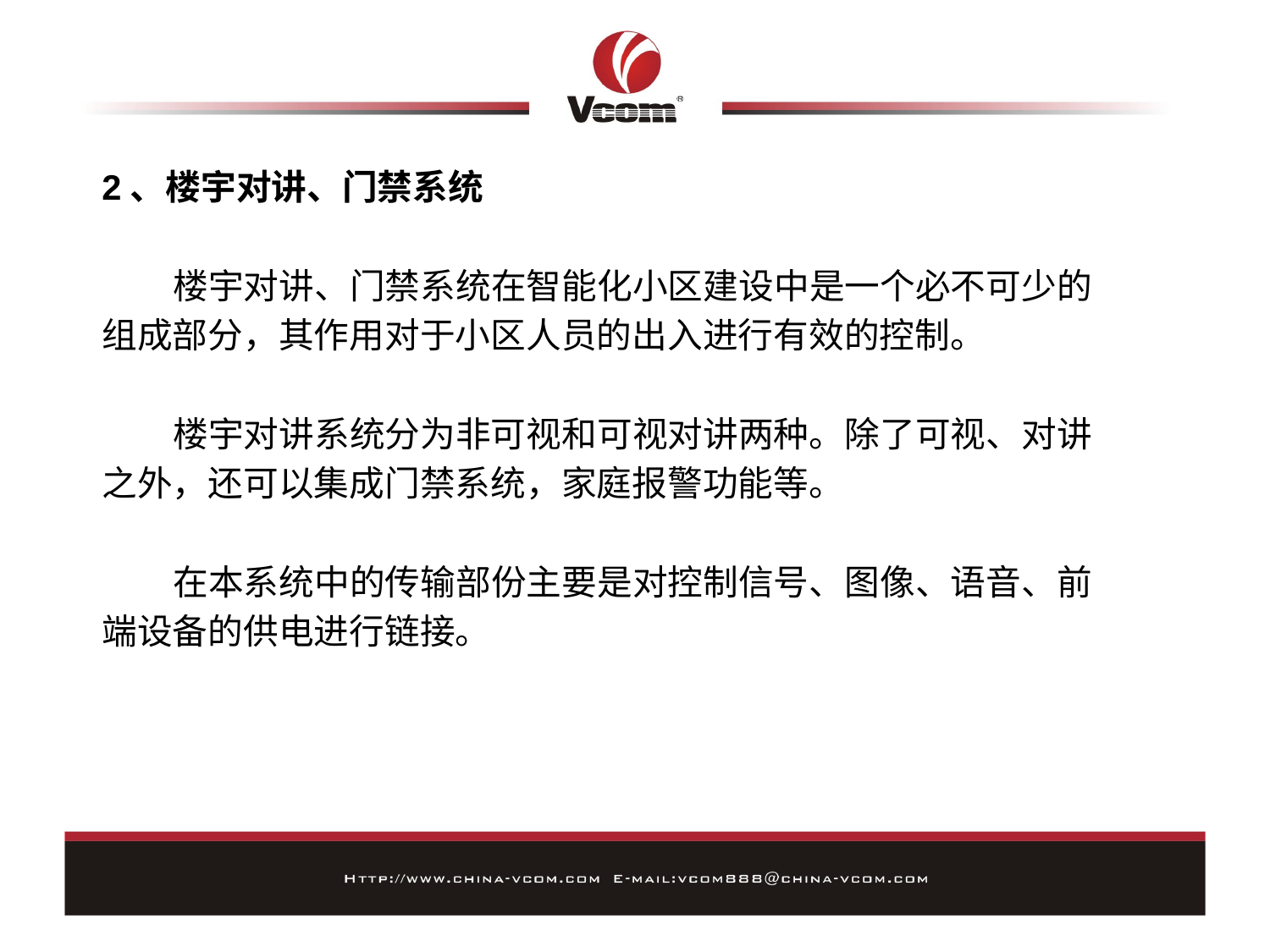

2、楼宇对讲、门禁系统

        楼宇对讲、门禁系统在智能化小区建设中是一个必不可少的
组成部分，其作用对于小区人员的出入进行有效的控制。

        楼宇对讲系统分为非可视和可视对讲两种。除了可视、对讲
之外，还可以集成门禁系统，家庭报警功能等。

        在本系统中的传输部份主要是对控制信号、图像、语音、前
端设备的供电进行链接。